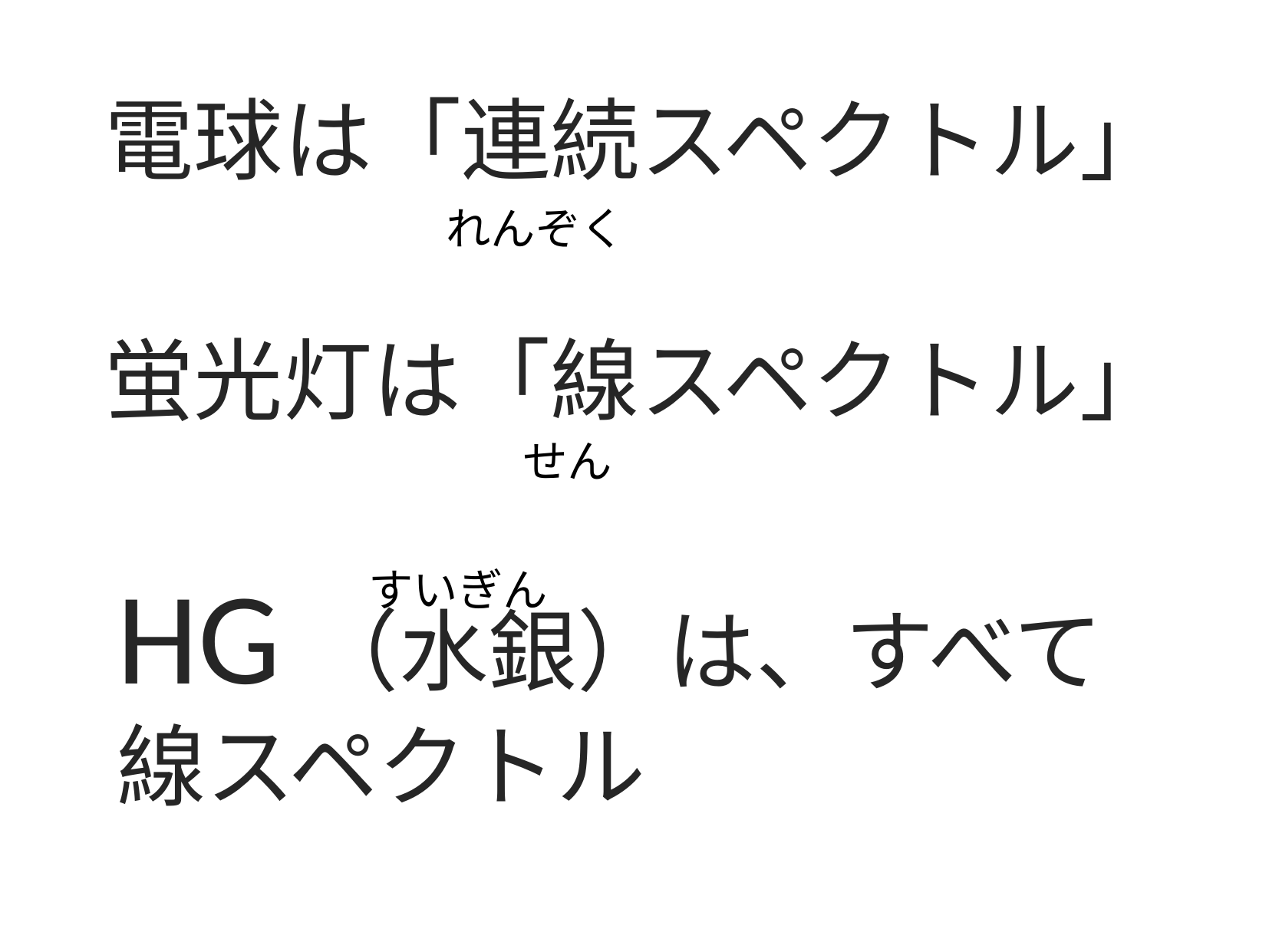

電球は「連続スペクトル」

蛍光灯は「線スペクトル」

HG（水銀）は、すべて線スペクトル

れんぞく
せん
すいぎん